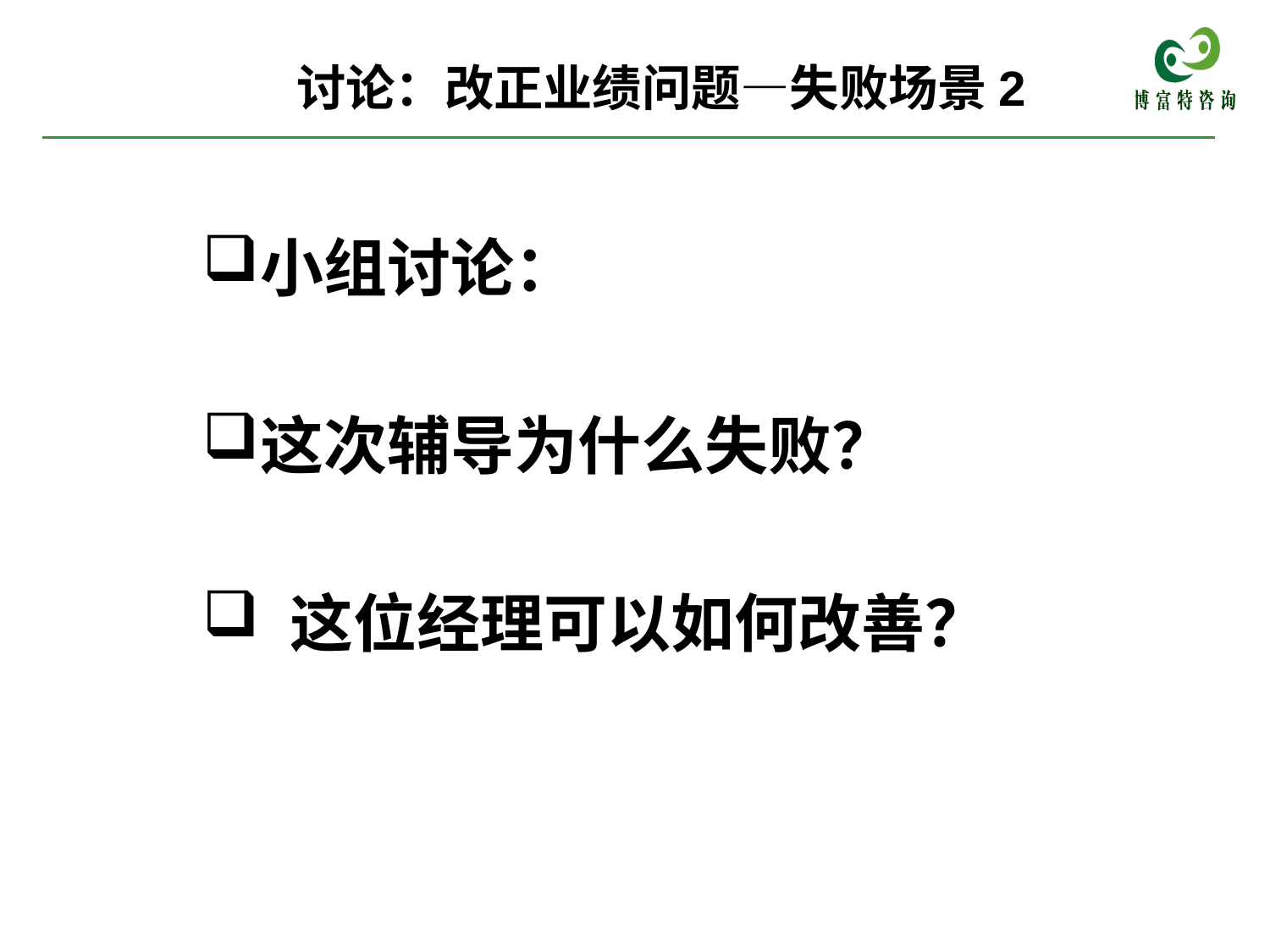

讨论：改正业绩问题—失败场景2
小组讨论：

这次辅导为什么失败？

 这位经理可以如何改善？